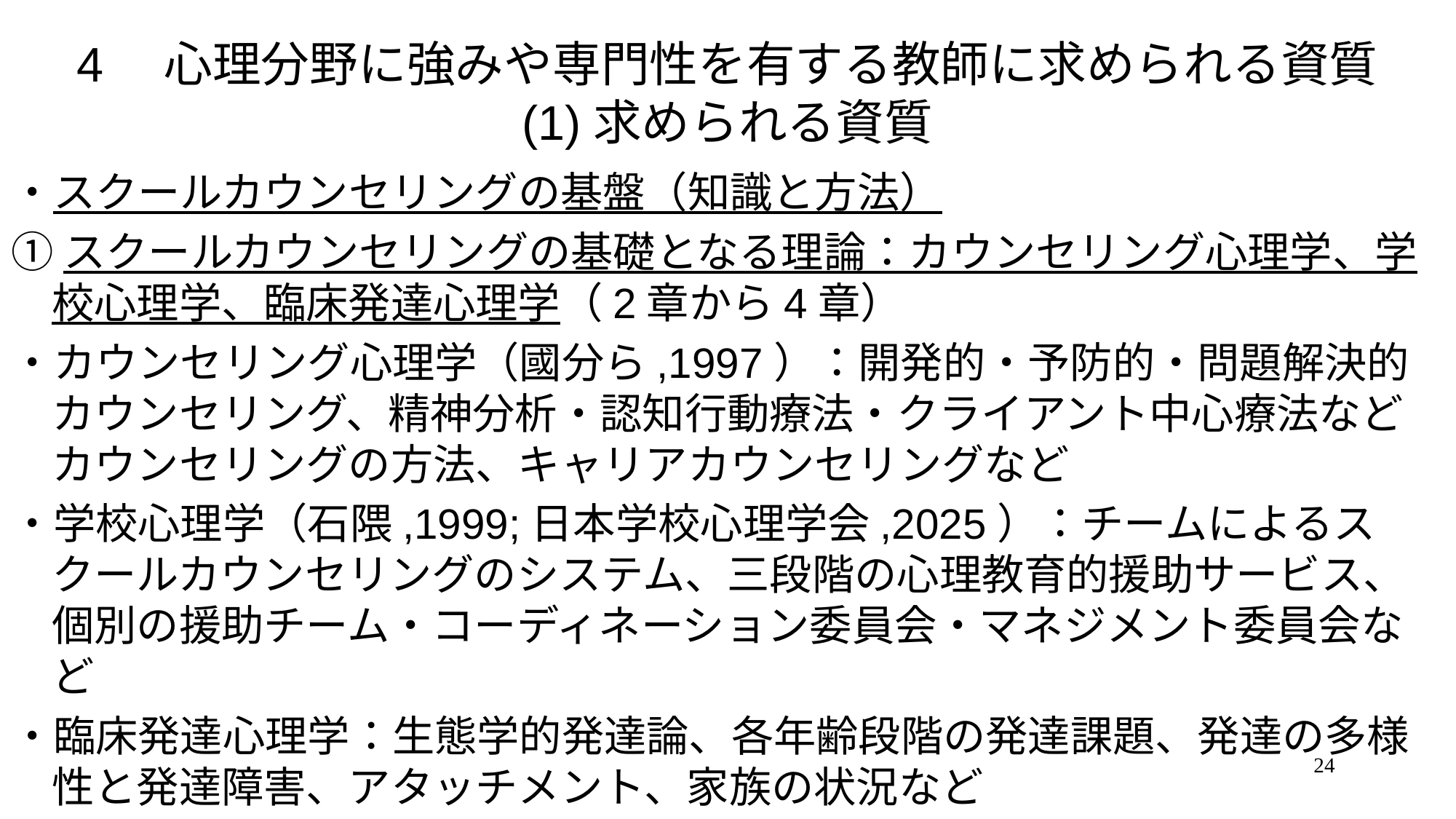

# 4　心理分野に強みや専門性を有する教師に求められる資質 (1)求められる資質

・スクールカウンセリングの基盤（知識と方法）
①スクールカウンセリングの基礎となる理論：カウンセリング心理学、学校心理学、臨床発達心理学（2章から4章）
・カウンセリング心理学（國分ら,1997）：開発的・予防的・問題解決的カウンセリング、精神分析・認知行動療法・クライアント中心療法などカウンセリングの方法、キャリアカウンセリングなど
・学校心理学（石隈,1999;日本学校心理学会,2025）：チームによるスクールカウンセリングのシステム、三段階の心理教育的援助サービス、個別の援助チーム・コーディネーション委員会・マネジメント委員会など
・臨床発達心理学：生態学的発達論、各年齢段階の発達課題、発達の多様性と発達障害、アタッチメント、家族の状況など
24